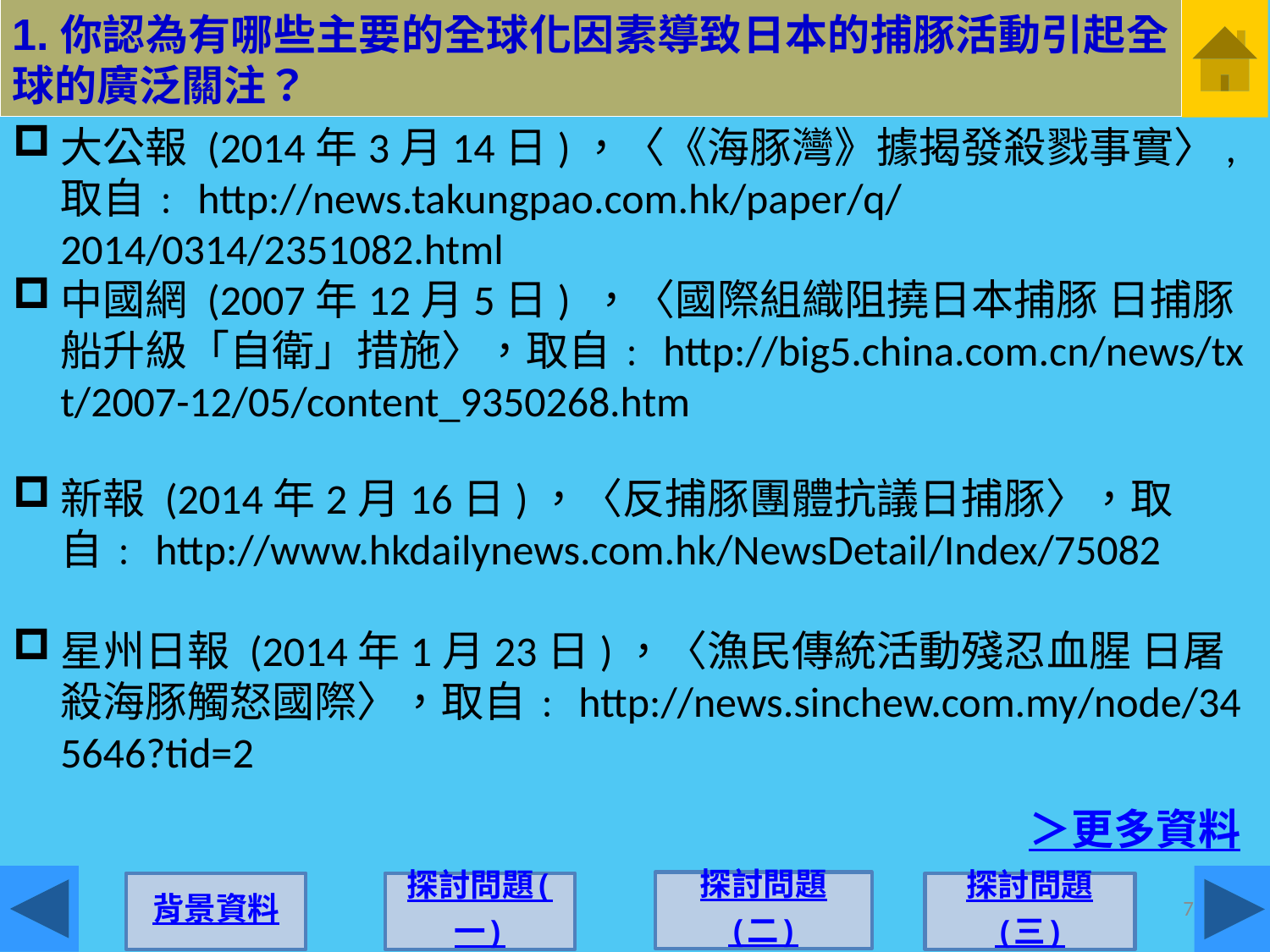

1.你認為有哪些主要的全球化因素導致日本的捕豚活動引起全球的廣泛關注？

大公報 (2014年3月14日)，〈《海豚灣》據揭發殺戮事實〉,取自﹕http://news.takungpao.com.hk/paper/q/2014/0314/2351082.html
中國網 (2007年12月5日) ，〈國際組織阻撓日本捕豚 日捕豚船升級「自衛」措施〉，取自﹕http://big5.china.com.cn/news/txt/2007-12/05/content_9350268.htm

新報 (2014年2月16日)，〈反捕豚團體抗議日捕豚〉，取自﹕http://www.hkdailynews.com.hk/NewsDetail/Index/75082

星州日報 (2014年1月23日)，〈漁民傳統活動殘忍血腥 日屠殺海豚觸怒國際〉，取自﹕http://news.sinchew.com.my/node/345646?tid=2

＞更多資料

探討問題
(二)
探討問題(一)
背景資料
探討問題
(三)
7